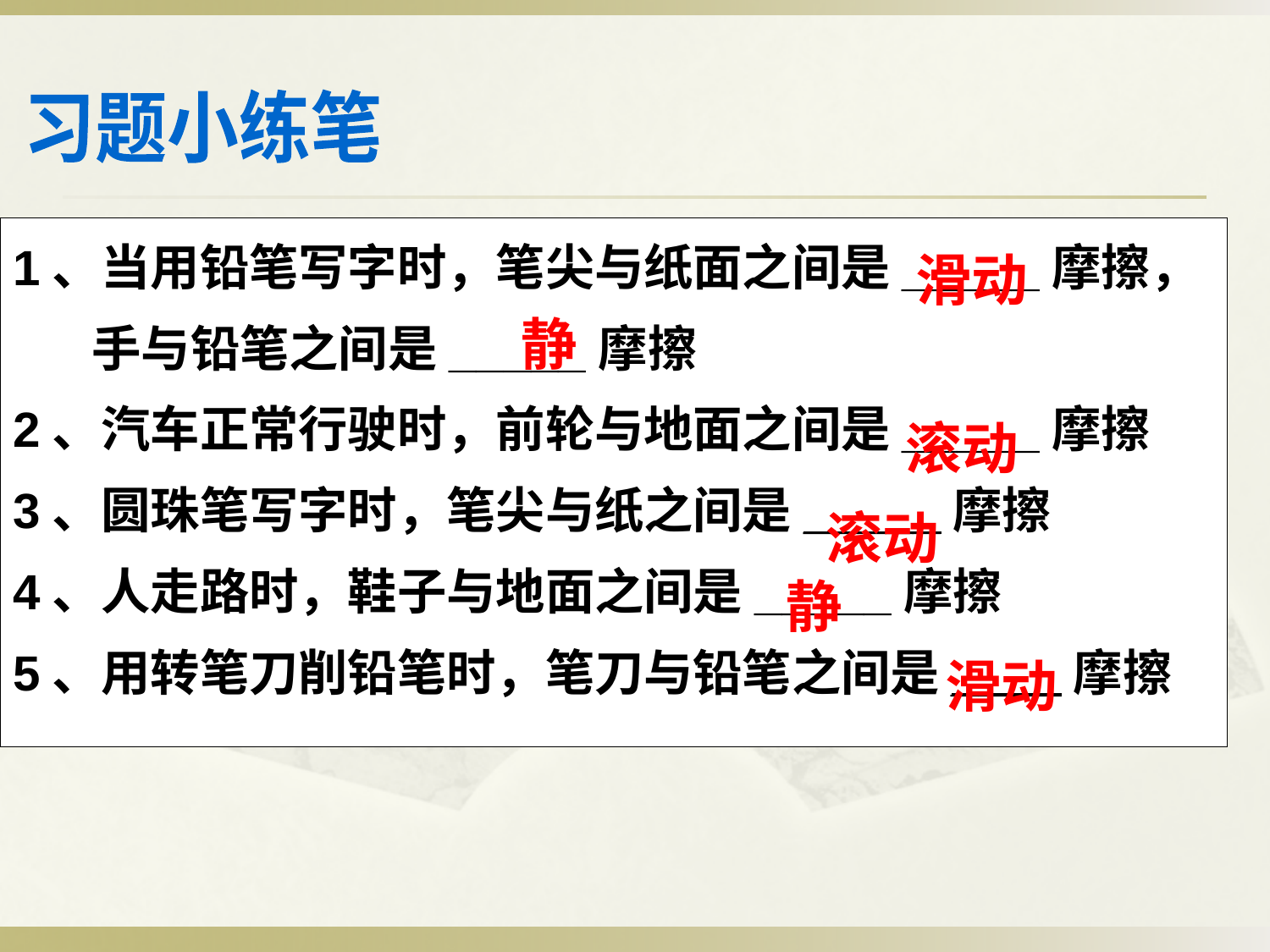

习题小练笔
1、当用铅笔写字时，笔尖与纸面之间是_____摩擦，
      手与铅笔之间是_____摩擦
2、汽车正常行驶时，前轮与地面之间是_____摩擦
3、圆珠笔写字时，笔尖与纸之间是_____摩擦
4、人走路时，鞋子与地面之间是_____摩擦
5、用转笔刀削铅笔时，笔刀与铅笔之间是____摩擦

滑动
静
滚动

滚动
静
滑动